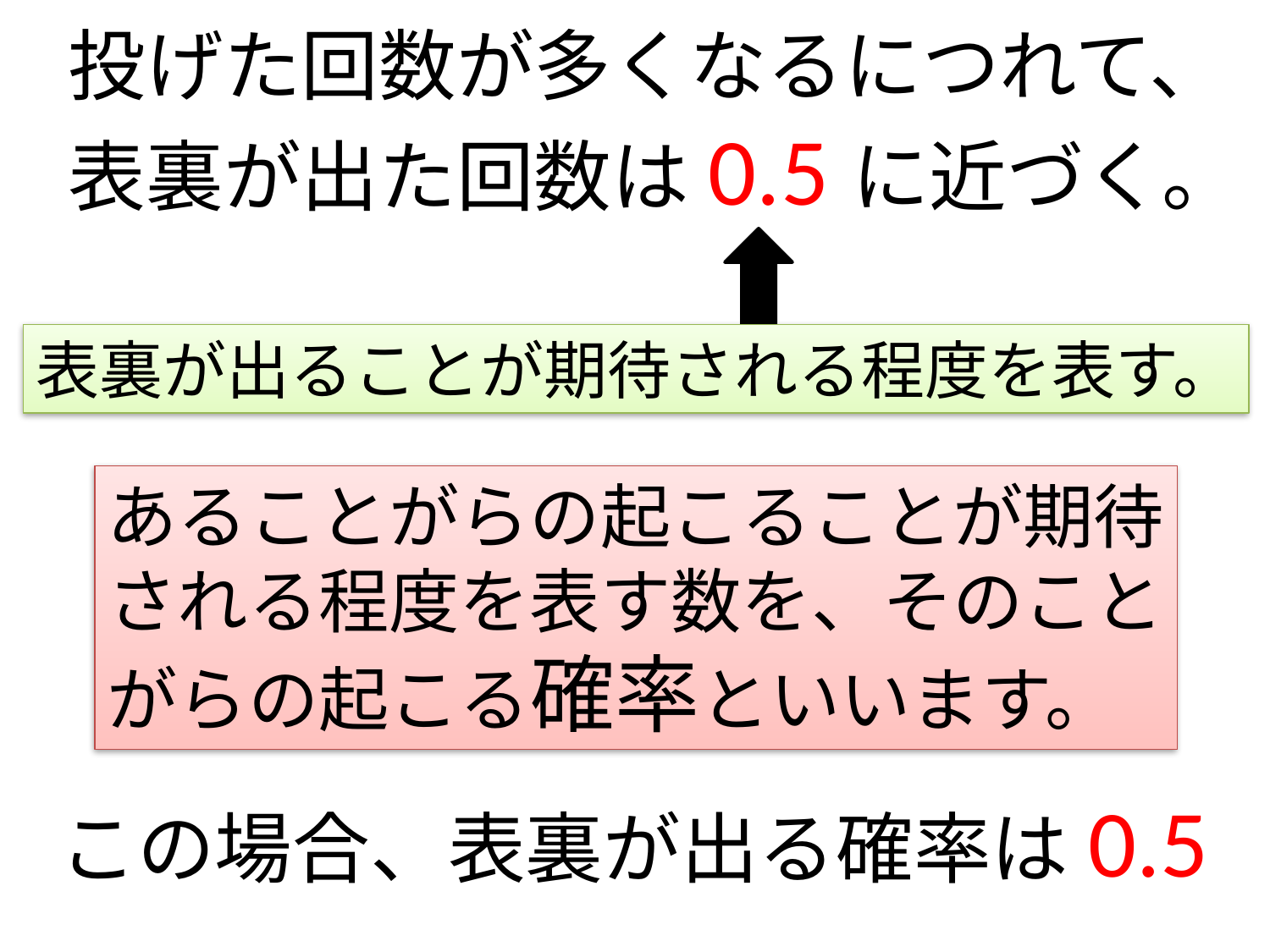

投げた回数が多くなるにつれて、
表裏が出た回数は0.5に近づく。

表裏が出ることが期待される程度を表す。
あることがらの起こることが期待
される程度を表す数を、そのこと
がらの起こる確率といいます。
この場合、表裏が出る確率は0.5